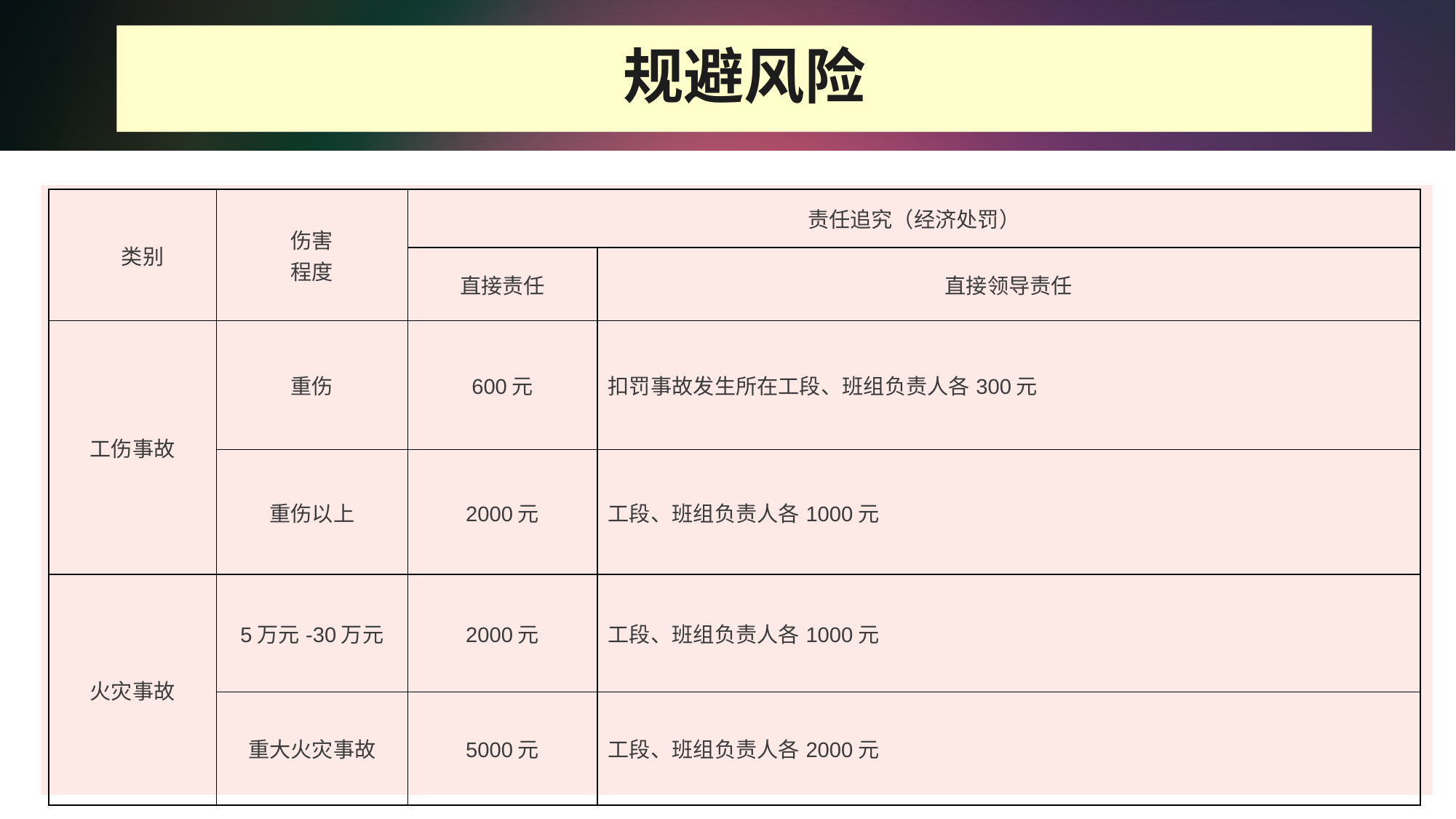

规避风险

| 类别 | 伤害 程度 | 责任追究（经济处罚） |  |
| --- | --- | --- | --- |
|  |  | 直接责任 | 直接领导责任 |
| 工伤事故 | 重伤 | 600元 | 扣罚事故发生所在工段、班组负责人各300元 |
|  | 重伤以上 | 2000元 | 工段、班组负责人各1000元 |
| 火灾事故 | 5万元-30万元 | 2000元 | 工段、班组负责人各1000元 |
|  | 重大火灾事故 | 5000元 | 工段、班组负责人各2000元 |